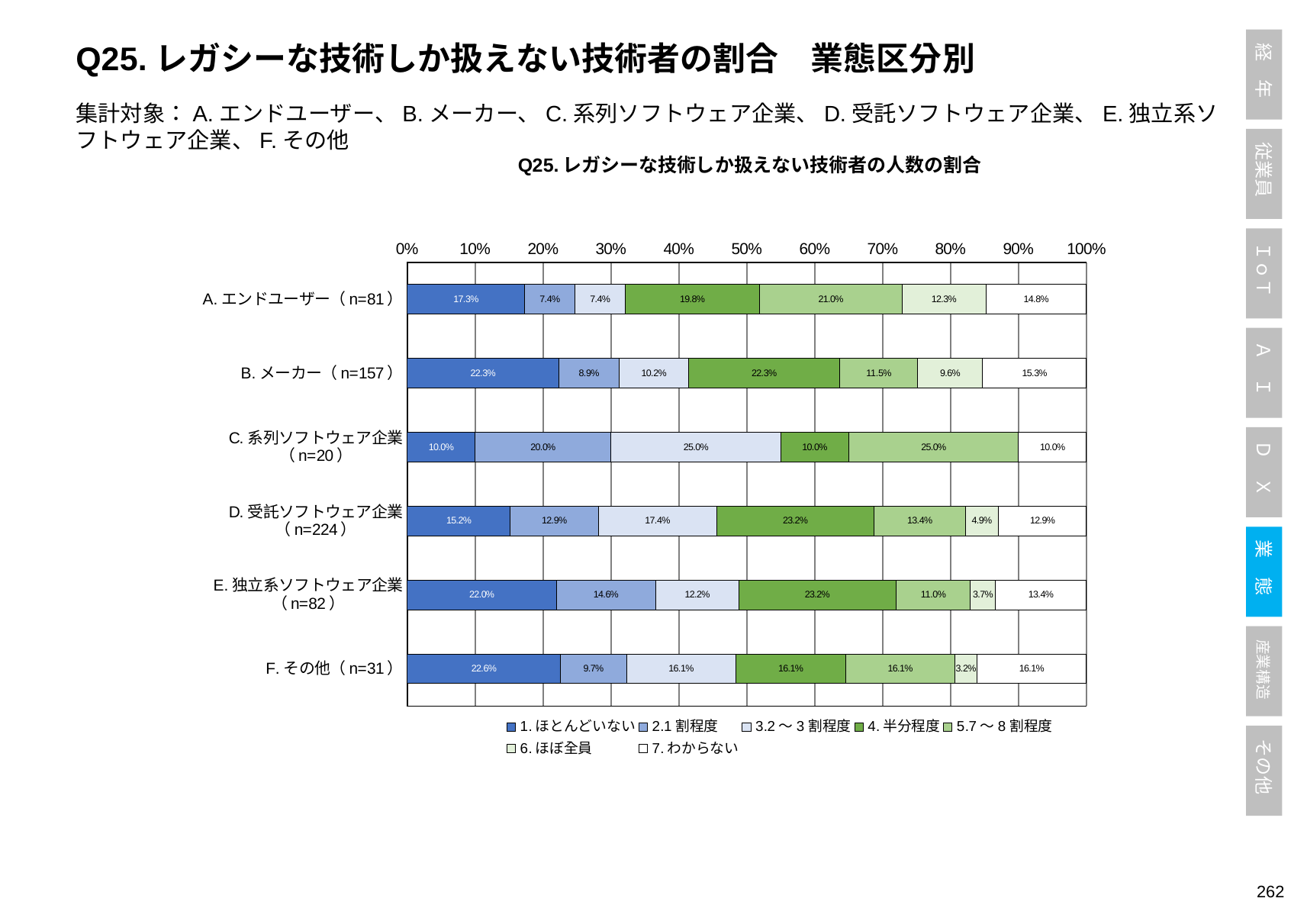

Q25.レガシーな技術しか扱えない技術者の割合　業態区分別
集計対象：A.エンドユーザー、B.メーカー、C.系列ソフトウェア企業、D.受託ソフトウェア企業、E.独立系ソフトウェア企業、F.その他

### Chart: Q25.レガシーな技術しか扱えない技術者の人数の割合

| Category | 1.ほとんどいない | 2.1割程度 | 3.2～3割程度 | 4.半分程度 | 5.7～8割程度 | 6.ほぼ全員 | 7.わからない |
|---|---|---|---|---|---|---|---|
| A.エンドユーザー（n=81） | 0.1728395061728395 | 0.07407407407407407 | 0.07407407407407407 | 0.19753086419753085 | 0.20987654320987653 | 0.12345679012345678 | 0.14814814814814814 |
| B.メーカー（n=157） | 0.2229299363057325 | 0.08917197452229299 | 0.10191082802547771 | 0.2229299363057325 | 0.11464968152866242 | 0.09554140127388536 | 0.15286624203821655 |
| C.系列ソフトウェア企業（n=20） | 0.1 | 0.2 | 0.25 | 0.1 | 0.25 | 0.0 | 0.1 |
| D.受託ソフトウェア企業（n=224） | 0.15178571428571427 | 0.12946428571428573 | 0.17410714285714285 | 0.23214285714285715 | 0.13392857142857142 | 0.049107142857142856 | 0.12946428571428573 |
| E.独立系ソフトウェア企業（n=82） | 0.21951219512195122 | 0.14634146341463414 | 0.12195121951219512 | 0.23170731707317074 | 0.10975609756097561 | 0.036585365853658534 | 0.13414634146341464 |
| F.その他（n=31） | 0.22580645161290322 | 0.0967741935483871 | 0.16129032258064516 | 0.16129032258064516 | 0.16129032258064516 | 0.03225806451612903 | 0.16129032258064516 |
262